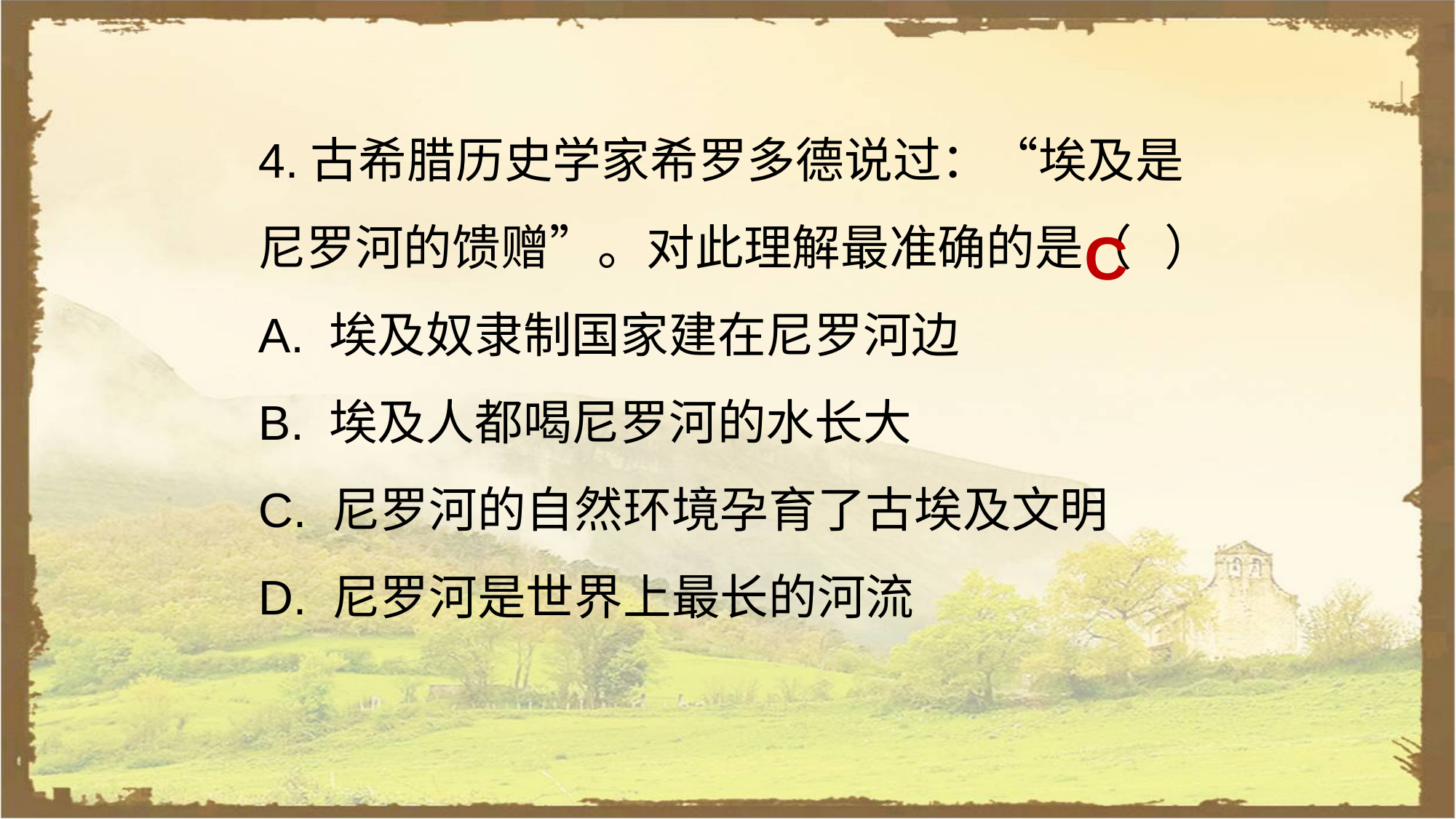

4.古希腊历史学家希罗多德说过：“埃及是尼罗河的馈赠”。对此理解最准确的是（   ）
A. 埃及奴隶制国家建在尼罗河边
B. 埃及人都喝尼罗河的水长大
C. 尼罗河的自然环境孕育了古埃及文明
D. 尼罗河是世界上最长的河流
C